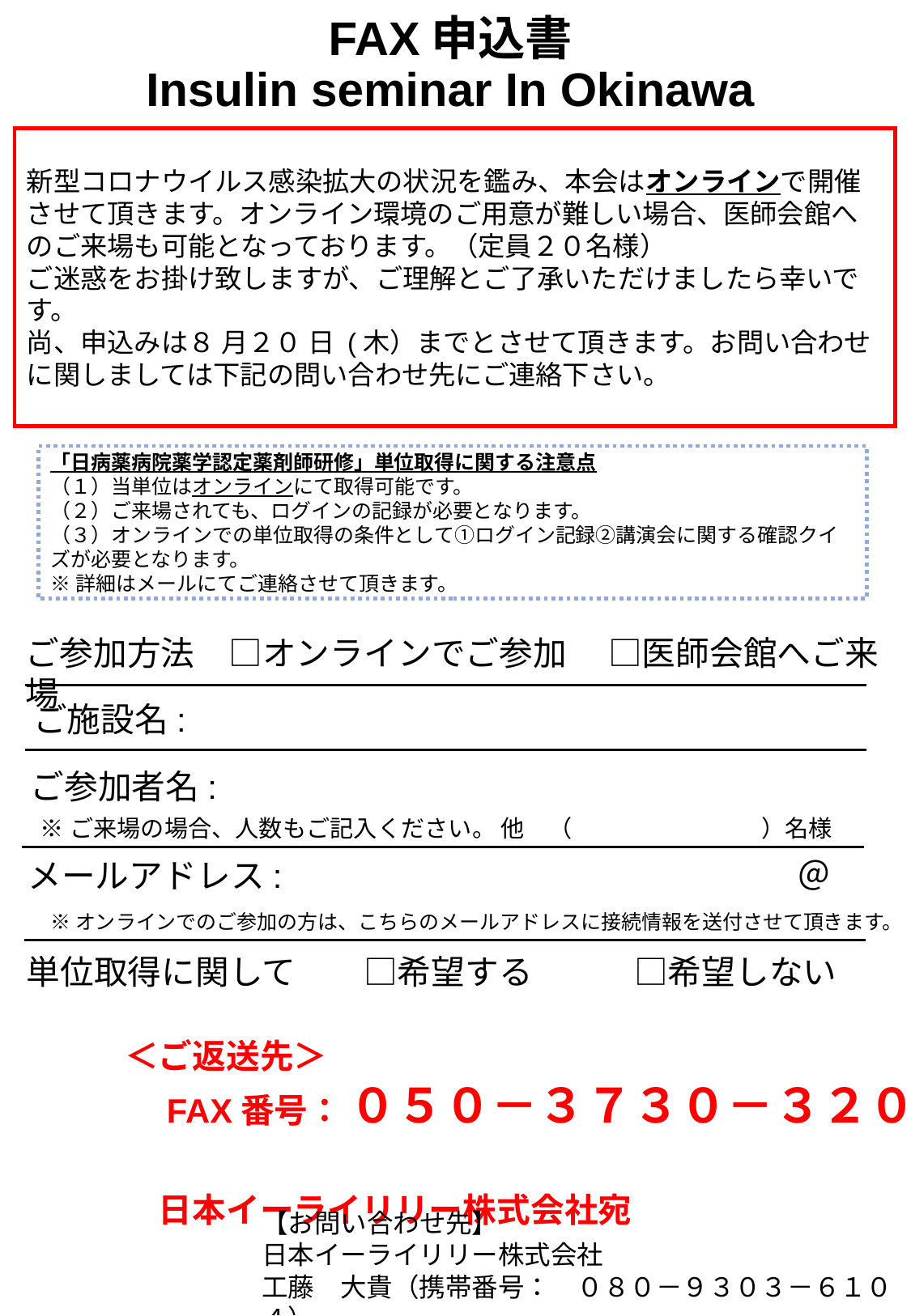

# FAX申込書 Insulin seminar In Okinawa
新型コロナウイルス感染拡大の状況を鑑み、本会はオンラインで開催させて頂きます。オンライン環境のご用意が難しい場合、医師会館へのご来場も可能となっております。（定員２０名様）
ご迷惑をお掛け致しますが、ご理解とご了承いただけましたら幸いです。
尚、申込みは８ 月２０ 日 (木）までとさせて頂きます。お問い合わせに関しましては下記の問い合わせ先にご連絡下さい。
「日病薬病院薬学認定薬剤師研修」単位取得に関する注意点
（１）当単位はオンラインにて取得可能です。
（２）ご来場されても、ログインの記録が必要となります。
（３）オンラインでの単位取得の条件として①ログイン記録②講演会に関する確認クイズが必要となります。
※詳細はメールにてご連絡させて頂きます。
ご参加方法　□オンラインでご参加　 □医師会館へご来場
 ご施設名:
 ご参加者名:
      ※ご来場の場合、人数もご記入ください。 他　（　　　　　　　　）名様
メールアドレス:　　　　　　　　　　　　　　　＠
※オンラインでのご参加の方は、こちらのメールアドレスに接続情報を送付させて頂きます。
単位取得に関して　　□希望する　　　□希望しない

＜ご返送先＞
　FAX番号： ０５０－３７３０－３２００
　日本イーライリリー株式会社宛
【お問い合わせ先】
日本イーライリリー株式会社
工藤　大貴（携帯番号：　０８０－９３０３－６１０４）